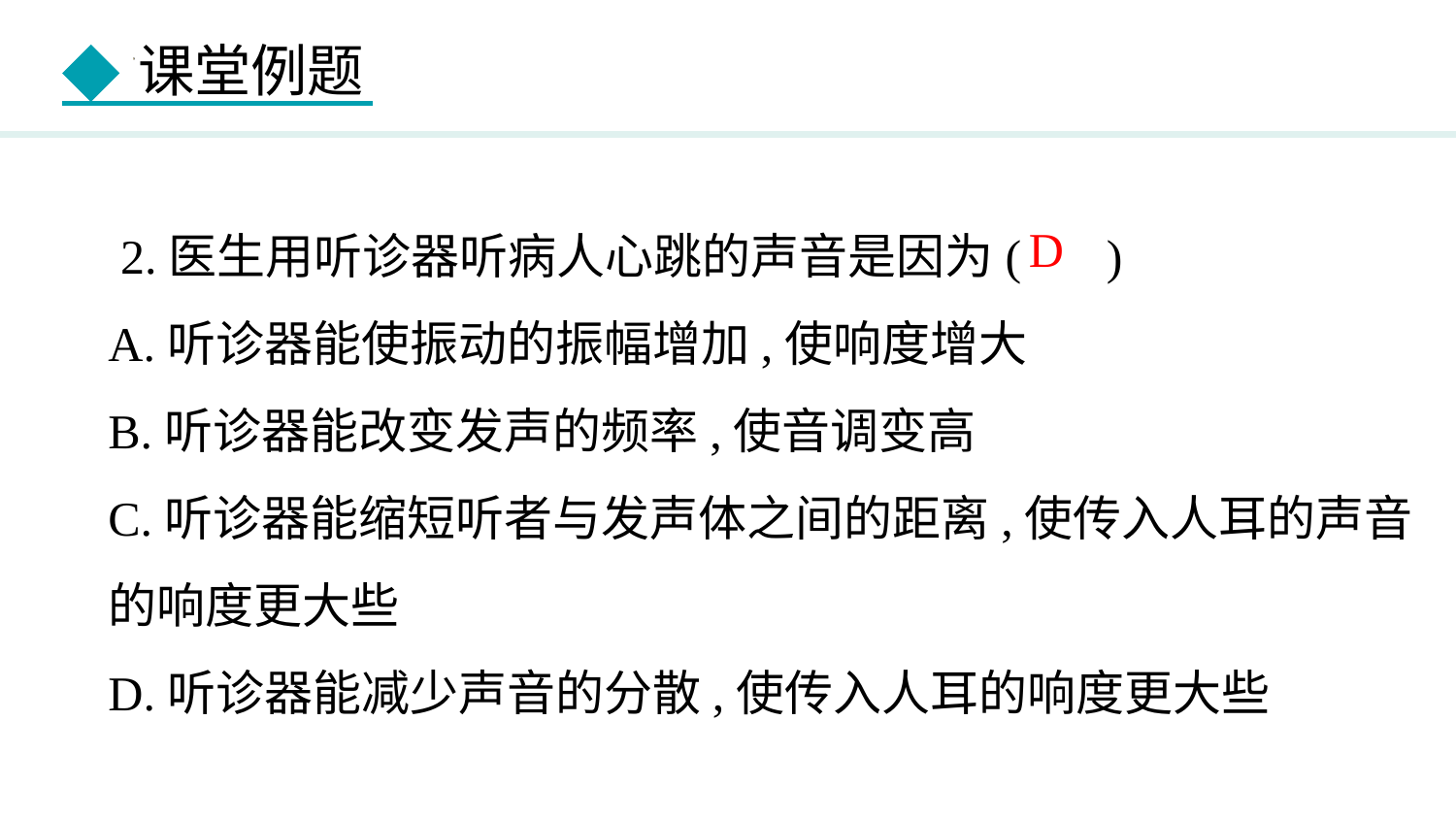

2.医生用听诊器听病人心跳的声音是因为(       )
A.听诊器能使振动的振幅增加,使响度增大
B.听诊器能改变发声的频率,使音调变高
C.听诊器能缩短听者与发声体之间的距离,使传入人耳的声音的响度更大些
D.听诊器能减少声音的分散,使传入人耳的响度更大些

D